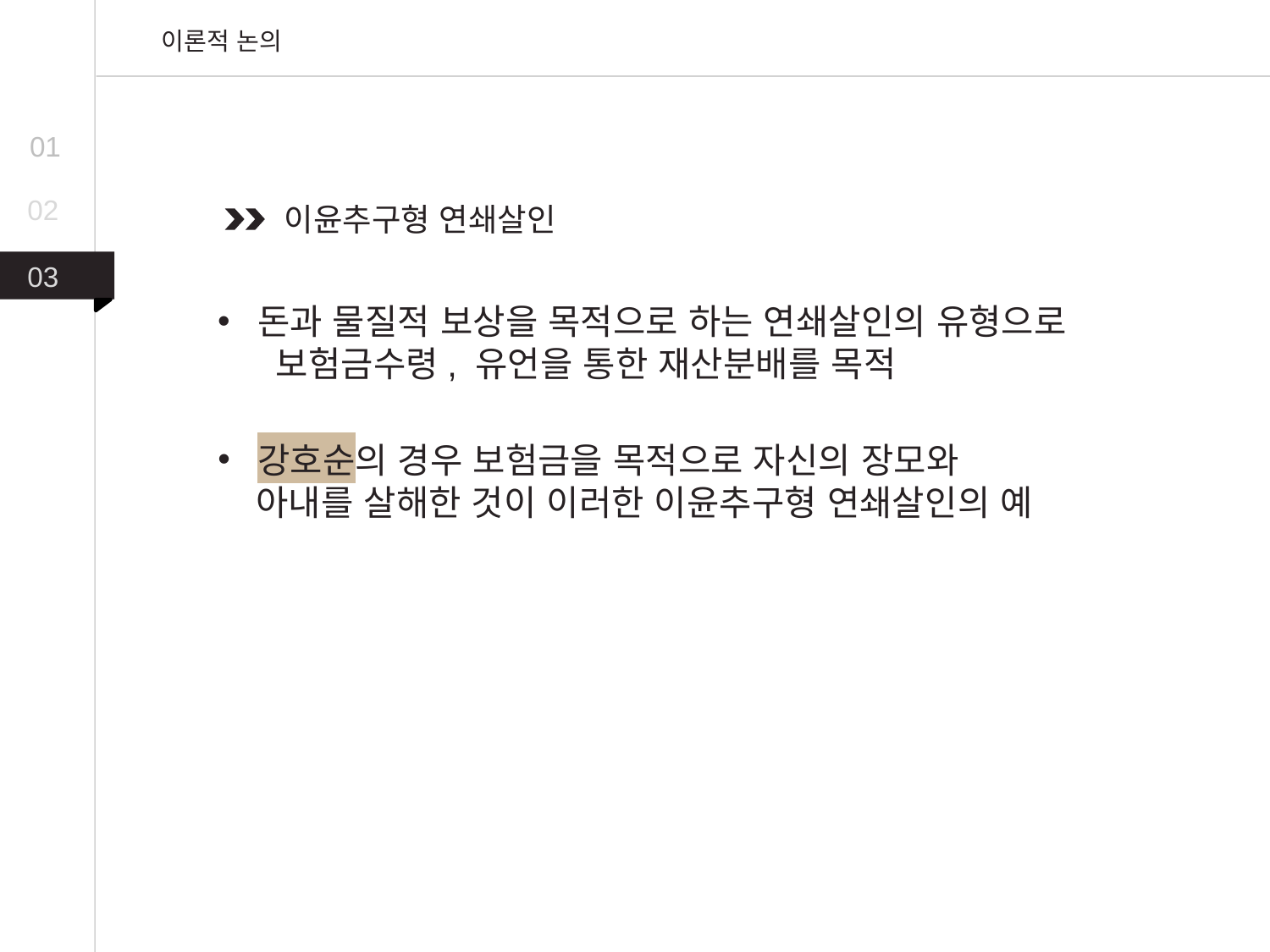

이론적 논의
01
02
이윤추구형 연쇄살인

03
돈과 물질적 보상을 목적으로 하는 연쇄살인의 유형으로
     보험금수령, 유언을 통한 재산분배를 목적

강호순의 경우 보험금을 목적으로 자신의 장모와
   아내를 살해한 것이 이러한 이윤추구형 연쇄살인의 예